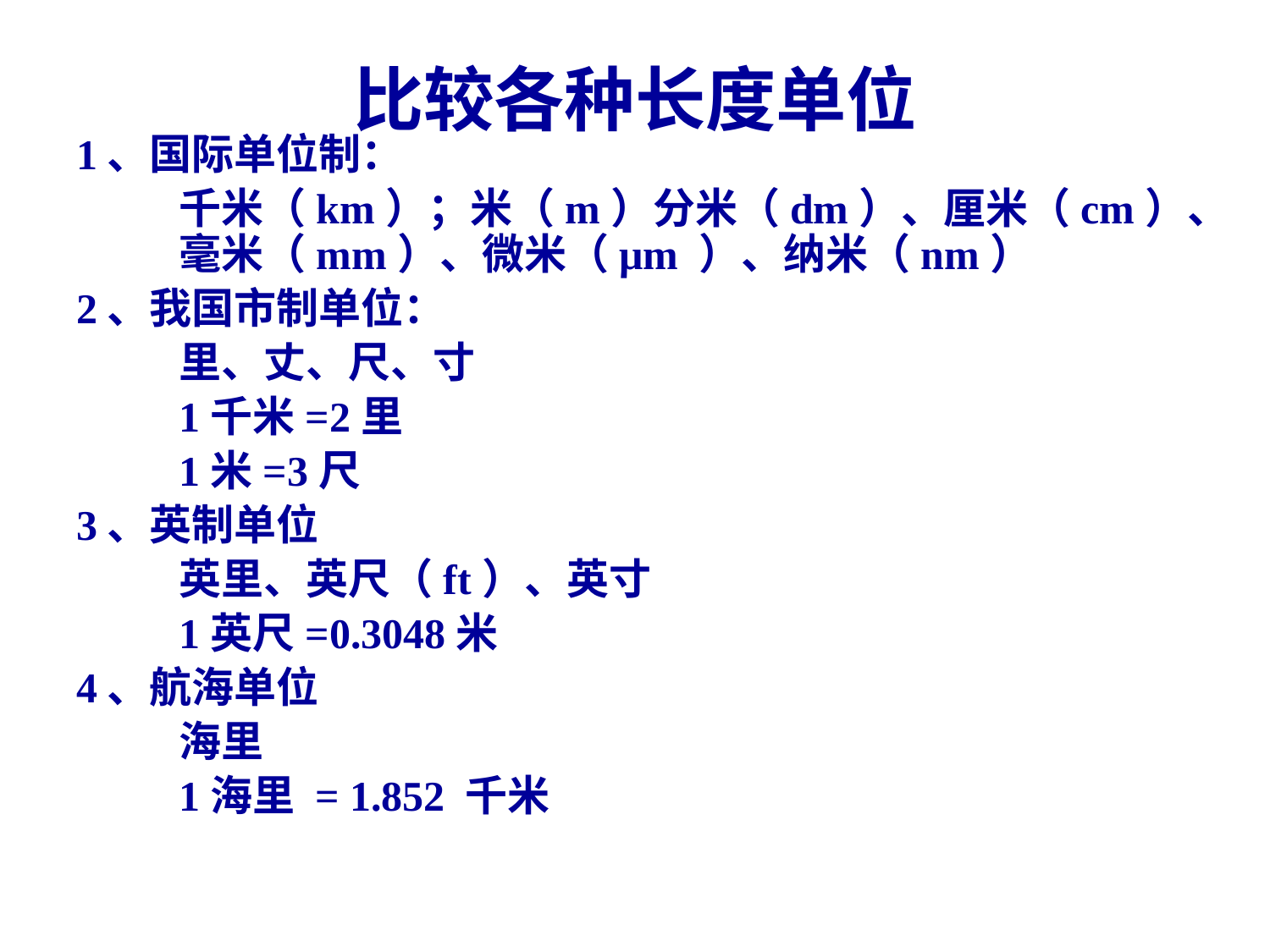

# 比较各种长度单位
1、国际单位制：
千米（km）；米（m）分米（dm）、厘米（cm）、毫米（mm）、微米（μm ）、纳米（nm）
2、我国市制单位：
里、丈、尺、寸
1千米=2里
1米=3尺
3、英制单位
英里、英尺（ft）、英寸
1英尺=0.3048米
4、航海单位
海里
1海里 = 1.852 千米